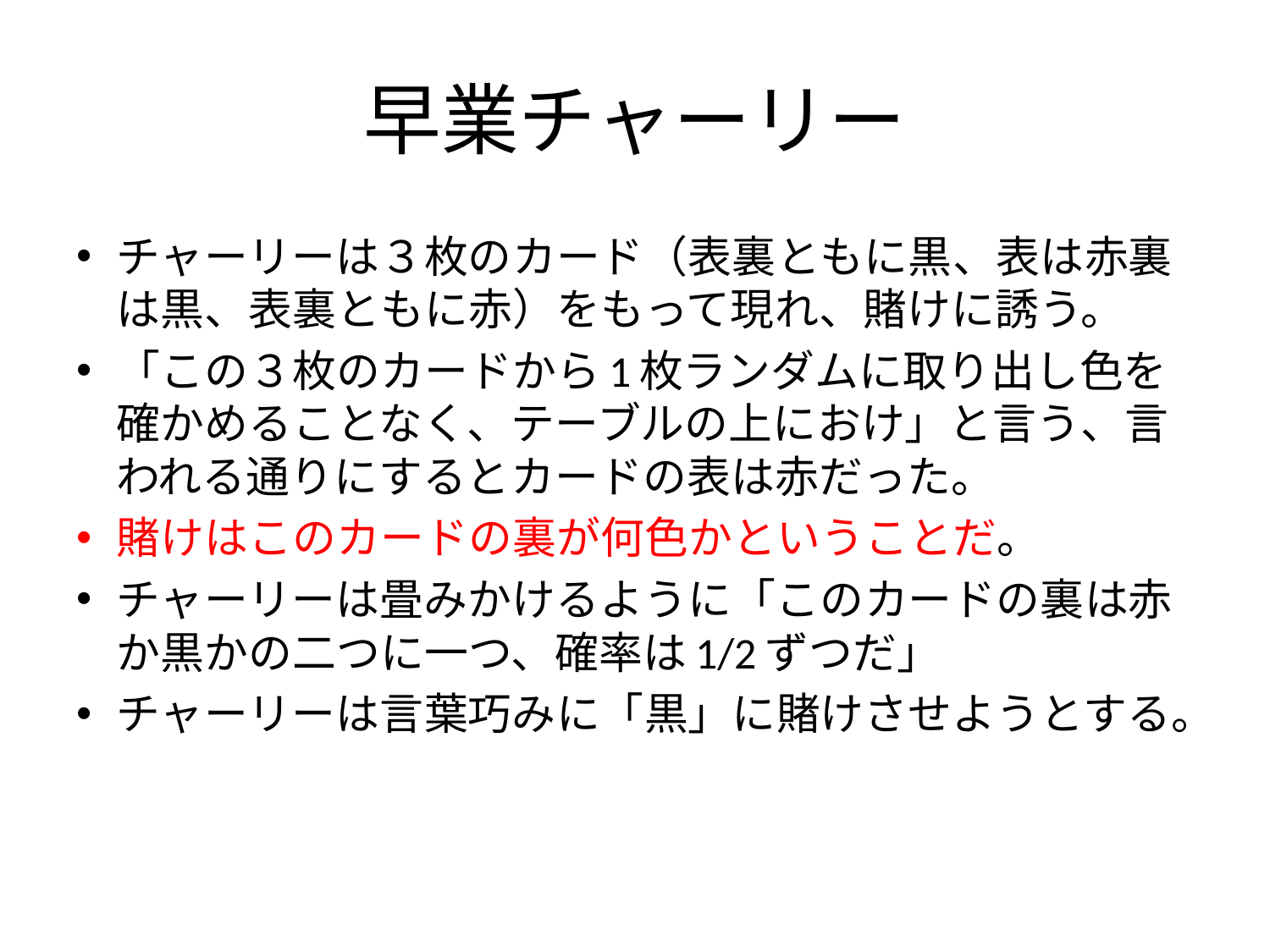

# 早業チャーリー
チャーリーは３枚のカード（表裏ともに黒、表は赤裏は黒、表裏ともに赤）をもって現れ、賭けに誘う。
「この３枚のカードから1枚ランダムに取り出し色を確かめることなく、テーブルの上におけ」と言う、言われる通りにするとカードの表は赤だった。
賭けはこのカードの裏が何色かということだ。
チャーリーは畳みかけるように「このカードの裏は赤か黒かの二つに一つ、確率は1/2ずつだ」
チャーリーは言葉巧みに「黒」に賭けさせようとする。